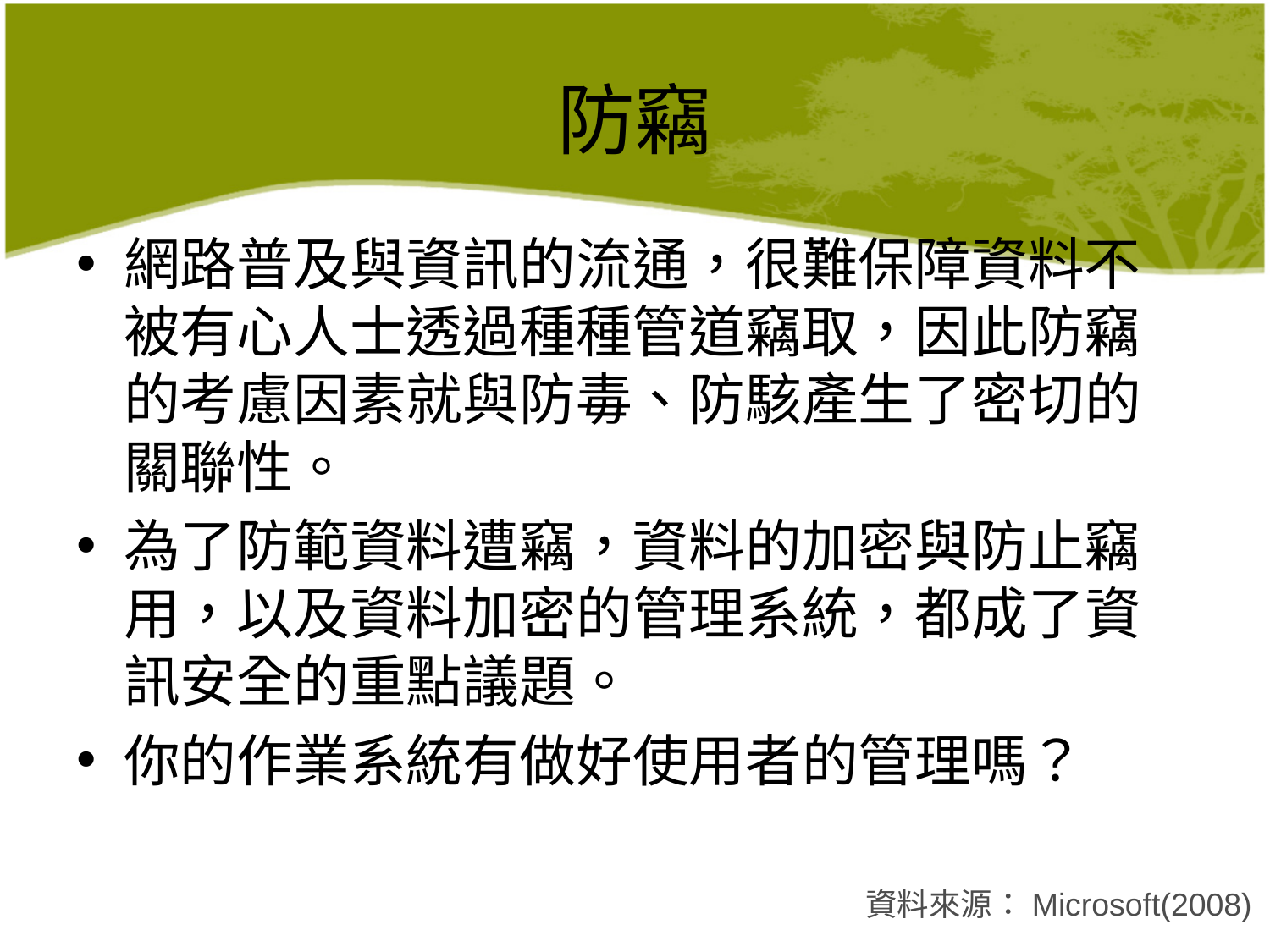

# 防竊
網路普及與資訊的流通，很難保障資料不被有心人士透過種種管道竊取，因此防竊的考慮因素就與防毒、防駭產生了密切的關聯性。
為了防範資料遭竊，資料的加密與防止竊用，以及資料加密的管理系統，都成了資訊安全的重點議題。
你的作業系統有做好使用者的管理嗎？
資料來源：Microsoft(2008)